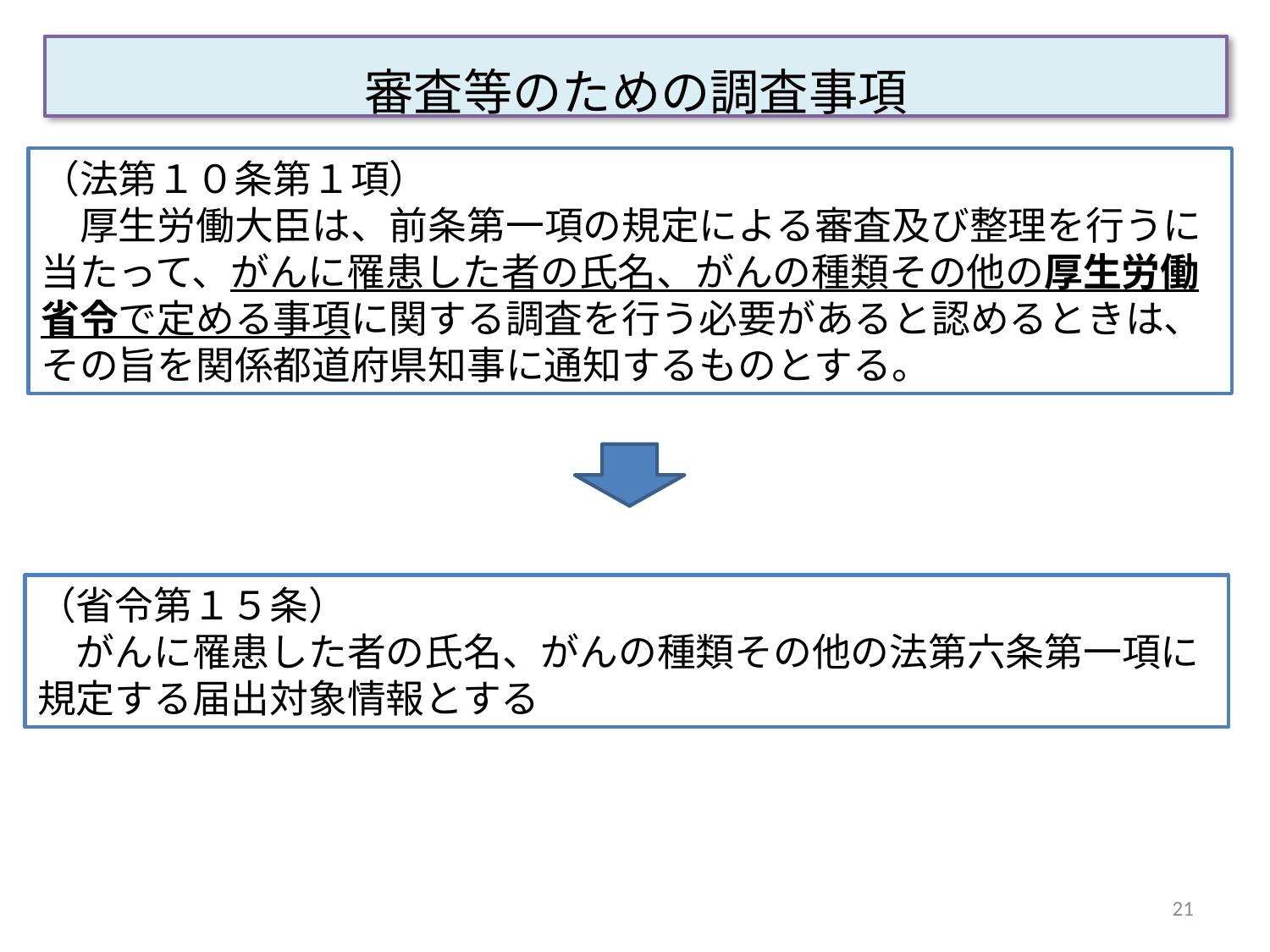

審査等のための調査事項
（法第１０条第１項）
　厚生労働大臣は、前条第一項の規定による審査及び整理を行うに当たって、がんに罹患した者の氏名、がんの種類その他の厚生労働省令で定める事項に関する調査を行う必要があると認めるときは、その旨を関係都道府県知事に通知するものとする。

（省令第１５条）
　がんに罹患した者の氏名、がんの種類その他の法第六条第一項に規定する届出対象情報とする
21